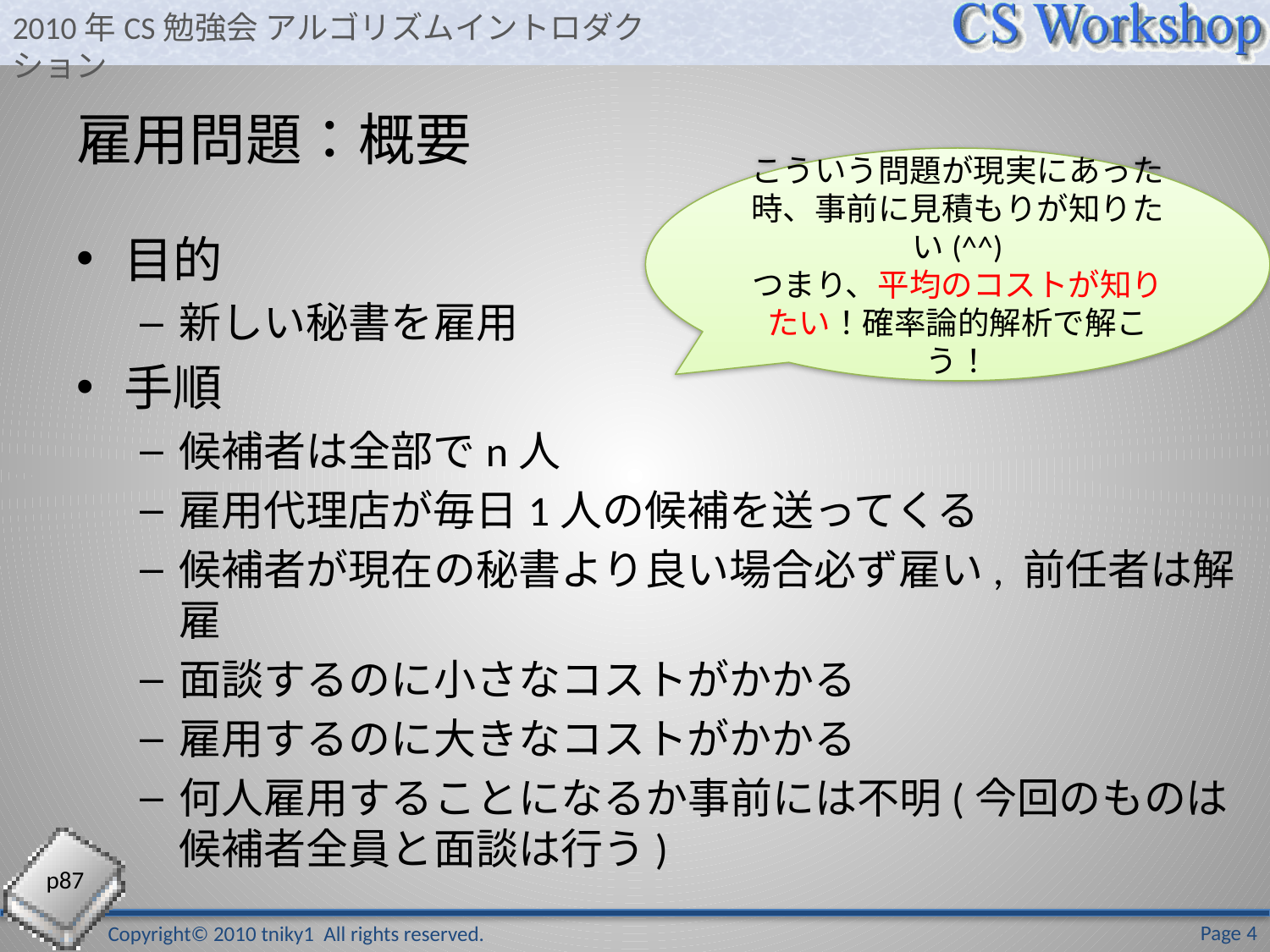

# 雇用問題：概要
こういう問題が現実にあった時、事前に見積もりが知りたい(^^)
つまり、平均のコストが知りたい！確率論的解析で解こう！
目的
新しい秘書を雇用
手順
候補者は全部でn人
雇用代理店が毎日1人の候補を送ってくる
候補者が現在の秘書より良い場合必ず雇い, 前任者は解雇
面談するのに小さなコストがかかる
雇用するのに大きなコストがかかる
何人雇用することになるか事前には不明(今回のものは候補者全員と面談は行う)
p87